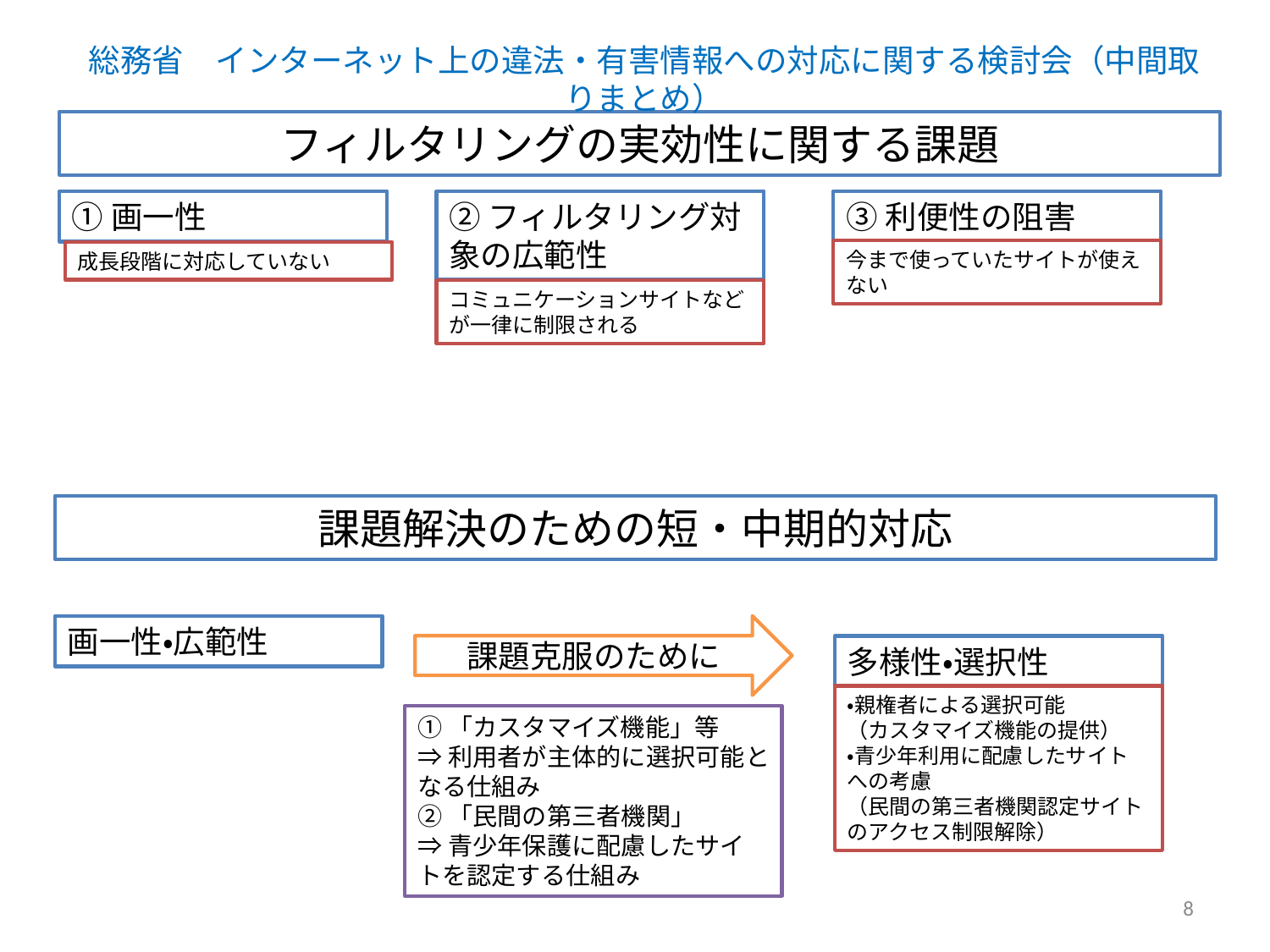

# 総務省　インターネット上の違法・有害情報への対応に関する検討会（中間取りまとめ）
フィルタリングの実効性に関する課題
①画一性
②フィルタリング対象の広範性
③利便性の阻害
今まで使っていたサイトが使えない
成長段階に対応していない
コミュニケーションサイトなどが一律に制限される
課題解決のための短・中期的対応
画一性・広範性
課題克服のために
多様性・選択性
・親権者による選択可能
（カスタマイズ機能の提供）
・青少年利用に配慮したサイトへの考慮
（民間の第三者機関認定サイトのアクセス制限解除）
①「カスタマイズ機能」等
⇒利用者が主体的に選択可能となる仕組み
②「民間の第三者機関」
⇒青少年保護に配慮したサイトを認定する仕組み
8